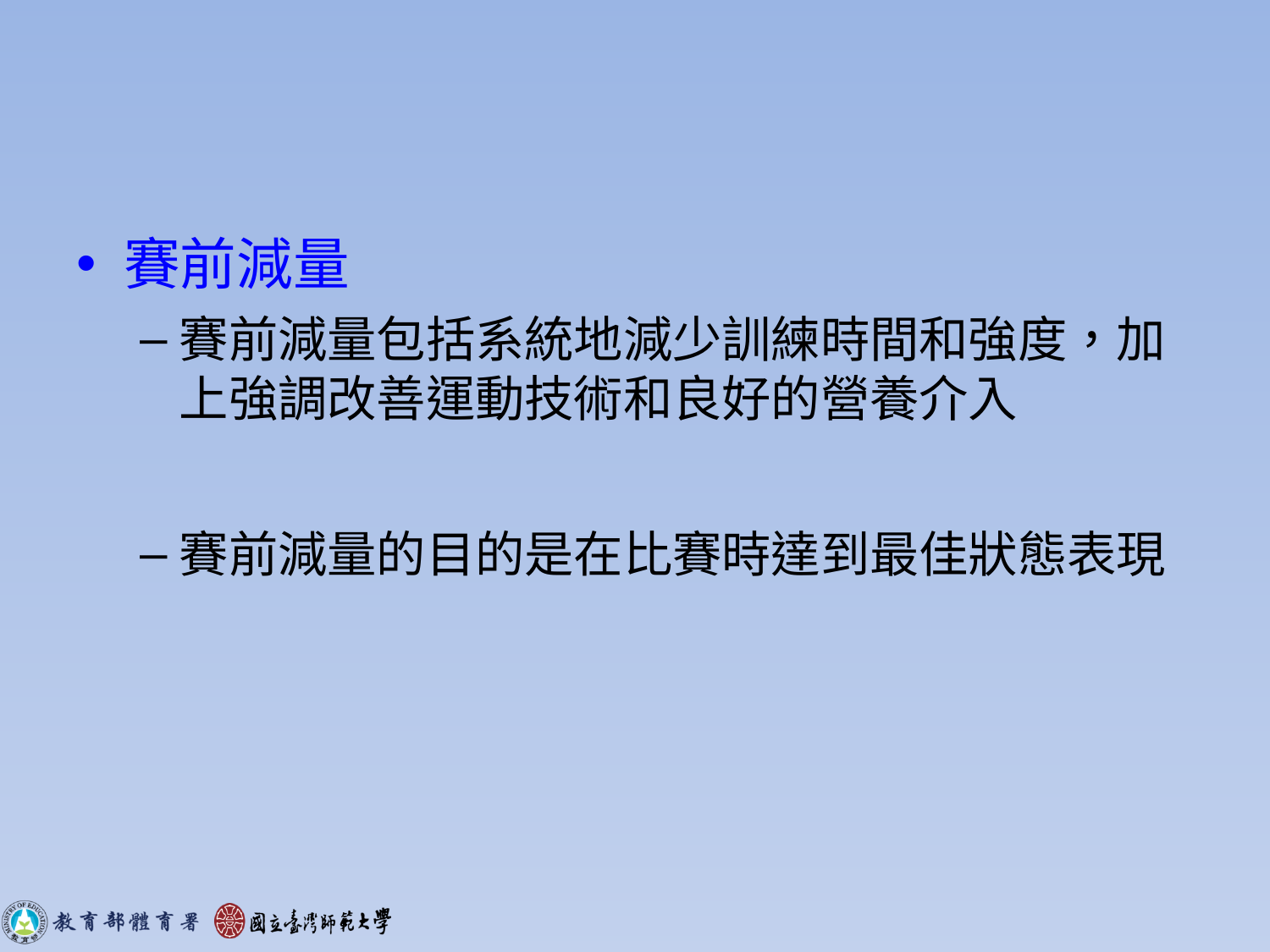

#
賽前減量
賽前減量包括系統地減少訓練時間和強度，加上強調改善運動技術和良好的營養介入

賽前減量的目的是在比賽時達到最佳狀態表現